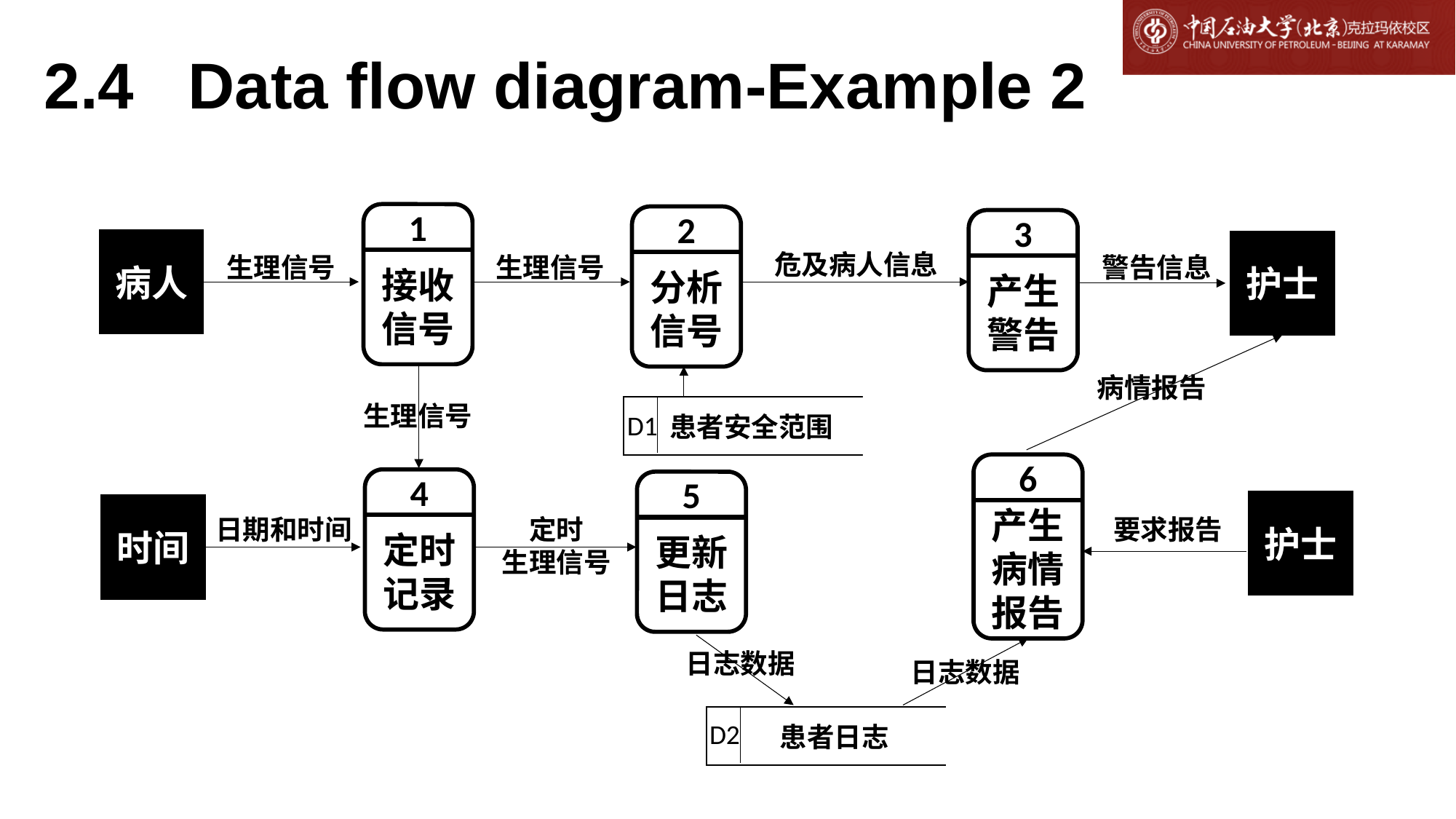

# 2.4   Data flow diagram-Example 2
1

接收信号
2

分析信号
3

产生警告
病人
护士
危及病人信息
警告信息
生理信号
生理信号
病情报告

患者安全范围
生理信号
D1
6

产生病情报告
4

定时记录
5

更新日志
护士
时间
日期和时间
定时
生理信号
要求报告
日志数据
日志数据

患者日志
D2